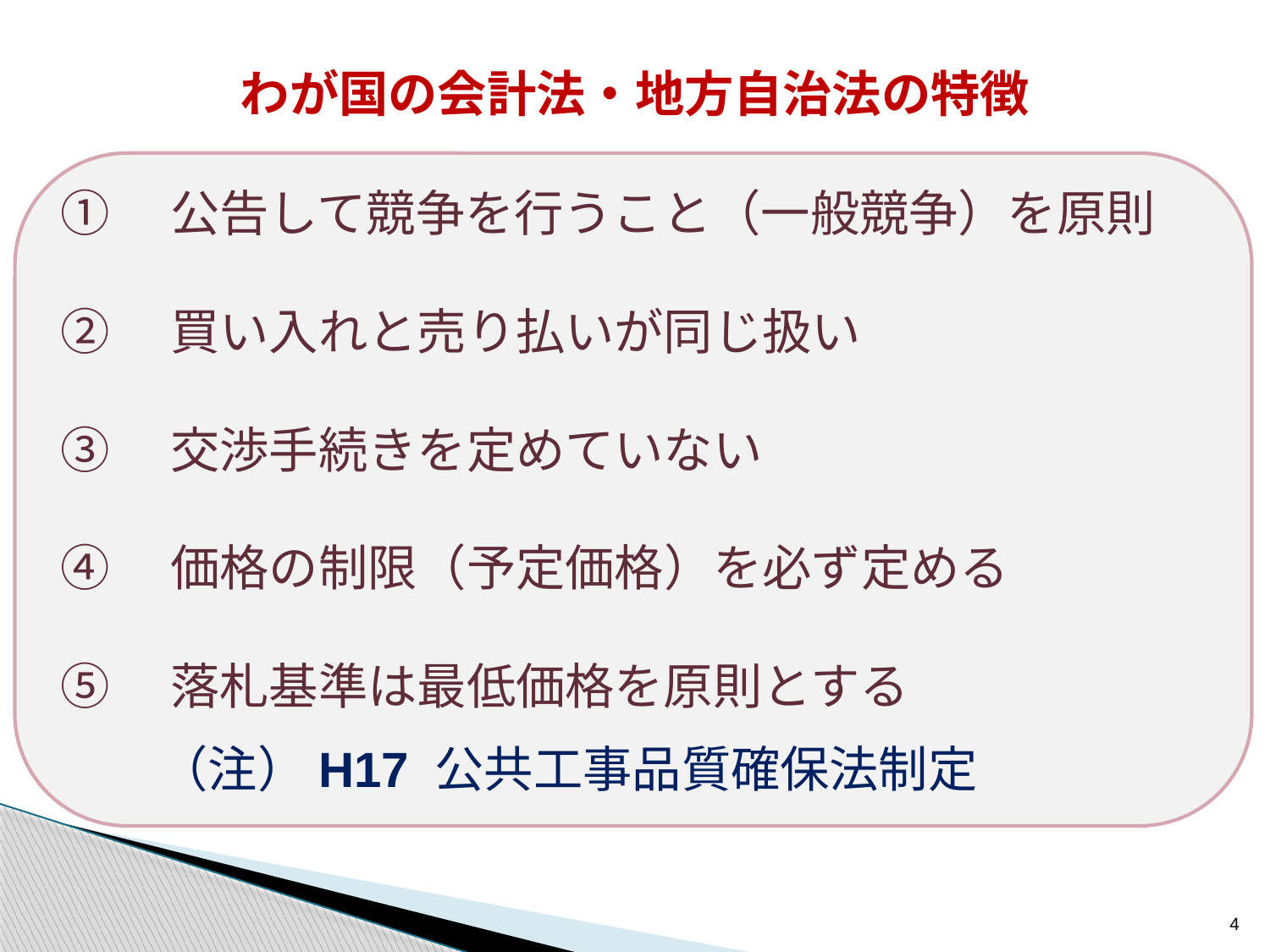

わが国の会計法・地方自治法の特徴
①　公告して競争を行うこと（一般競争）を原則

②　買い入れと売り払いが同じ扱い

③　交渉手続きを定めていない

④　価格の制限（予定価格）を必ず定める

⑤　落札基準は最低価格を原則とする

　　（注）H17 公共工事品質確保法制定
4